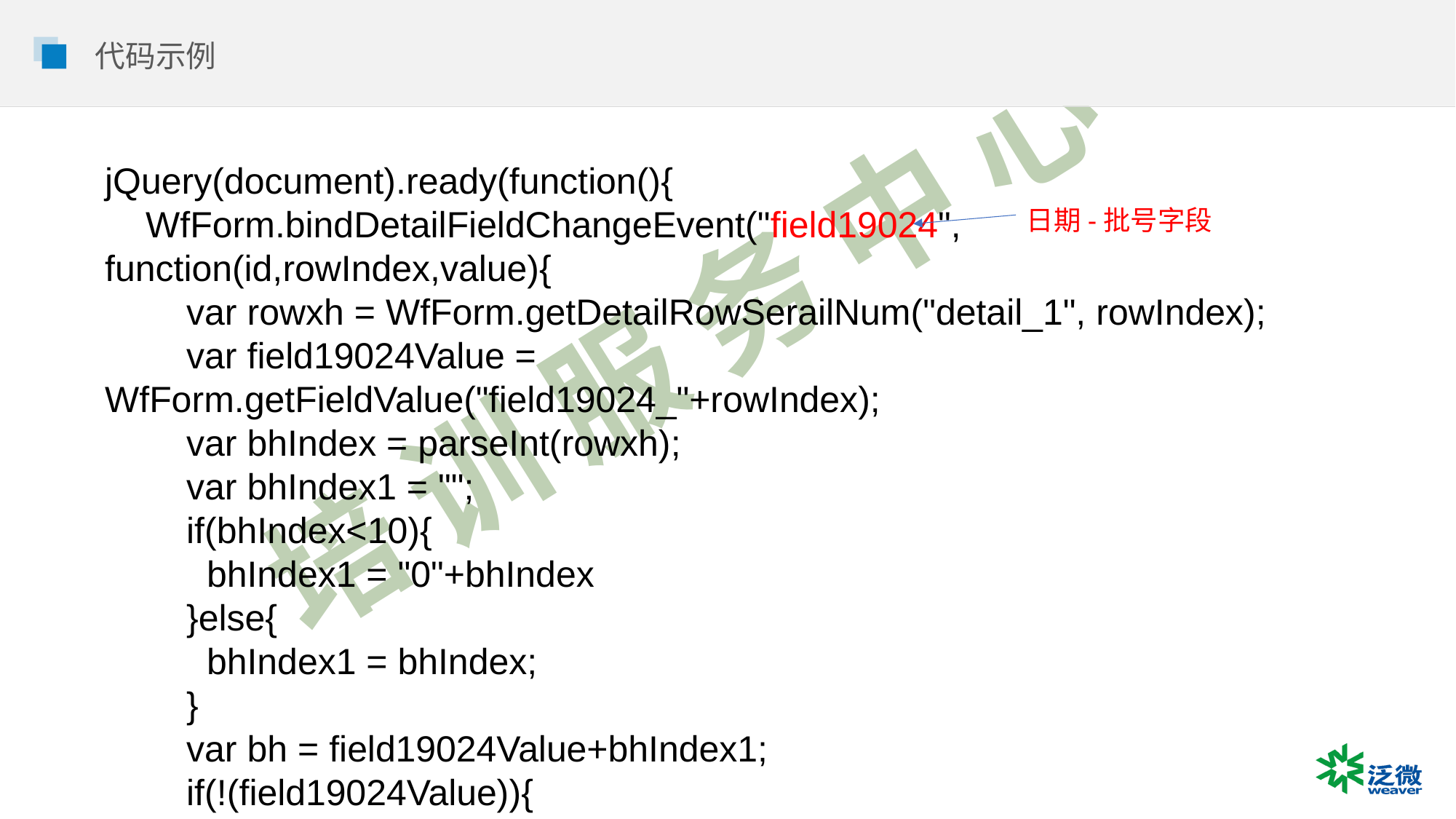

代码示例

jQuery(document).ready(function(){
    WfForm.bindDetailFieldChangeEvent("field19024", function(id,rowIndex,value){
        var rowxh = WfForm.getDetailRowSerailNum("detail_1", rowIndex);
        var field19024Value = WfForm.getFieldValue("field19024_"+rowIndex);
        var bhIndex = parseInt(rowxh);
        var bhIndex1 = "";
        if(bhIndex<10){
          bhIndex1 = "0"+bhIndex
        }else{
          bhIndex1 = bhIndex;
        }
        var bh = field19024Value+bhIndex1;
        if(!(field19024Value)){
日期-批号字段